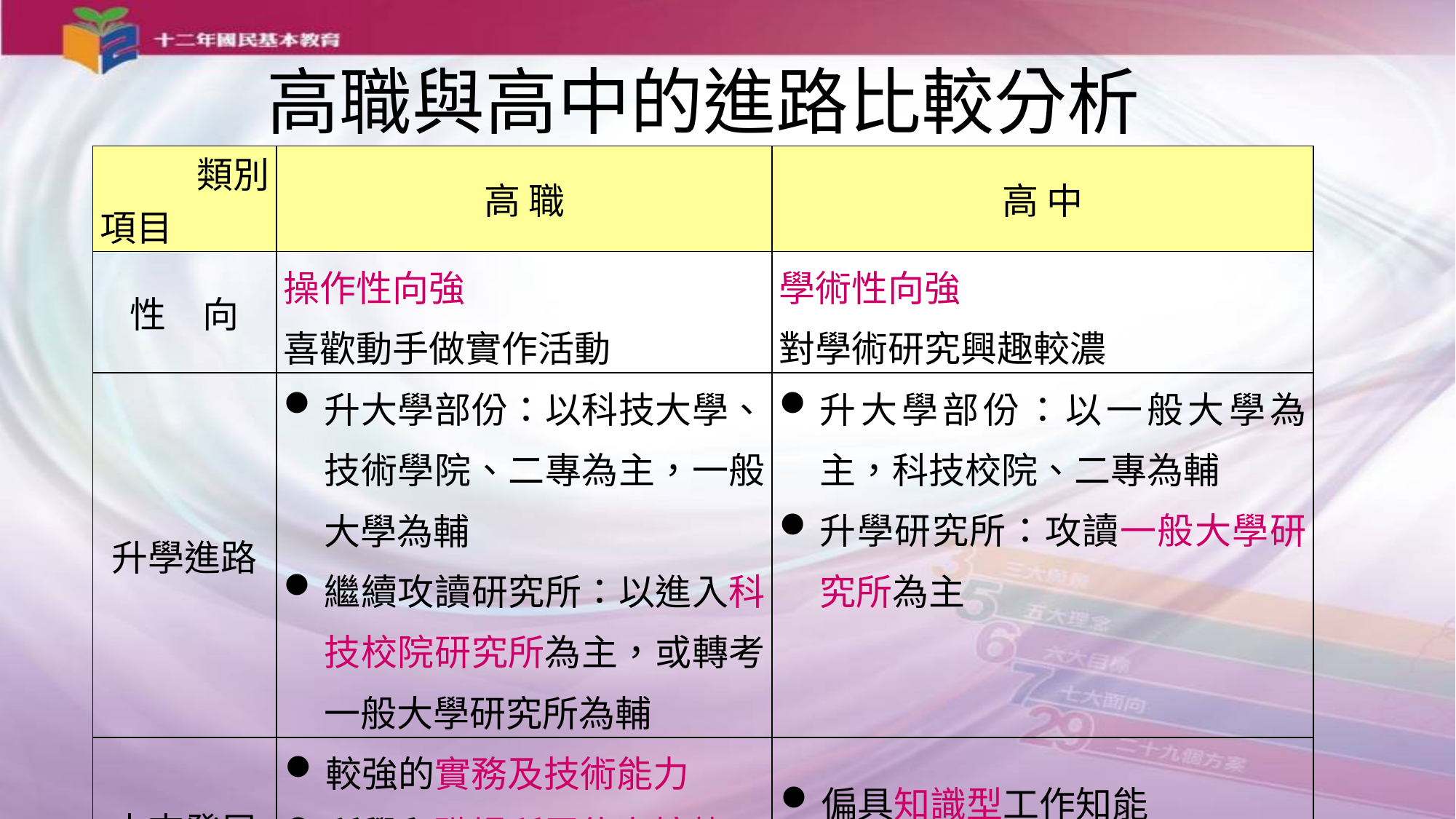

高職與高中的進路比較分析
| 類別 項目 | 高 職 | 高 中 |
| --- | --- | --- |
| 性　向 | 操作性向強 喜歡動手做實作活動 | 學術性向強 對學術研究興趣較濃 |
| 升學進路 | 升大學部份：以科技大學、技術學院、二專為主，一般大學為輔 繼續攻讀研究所：以進入科技校院研究所為主，或轉考一般大學研究所為輔 | 升大學部份：以一般大學為主，科技校院、二專為輔 升學研究所：攻讀一般大學研究所為主 |
| 未來發展 | 較強的實務及技術能力 所學和職場所需能力接軌 升學、就業管道兼具 | 偏具知識型工作知能 基礎學科強，實務職能較弱 |